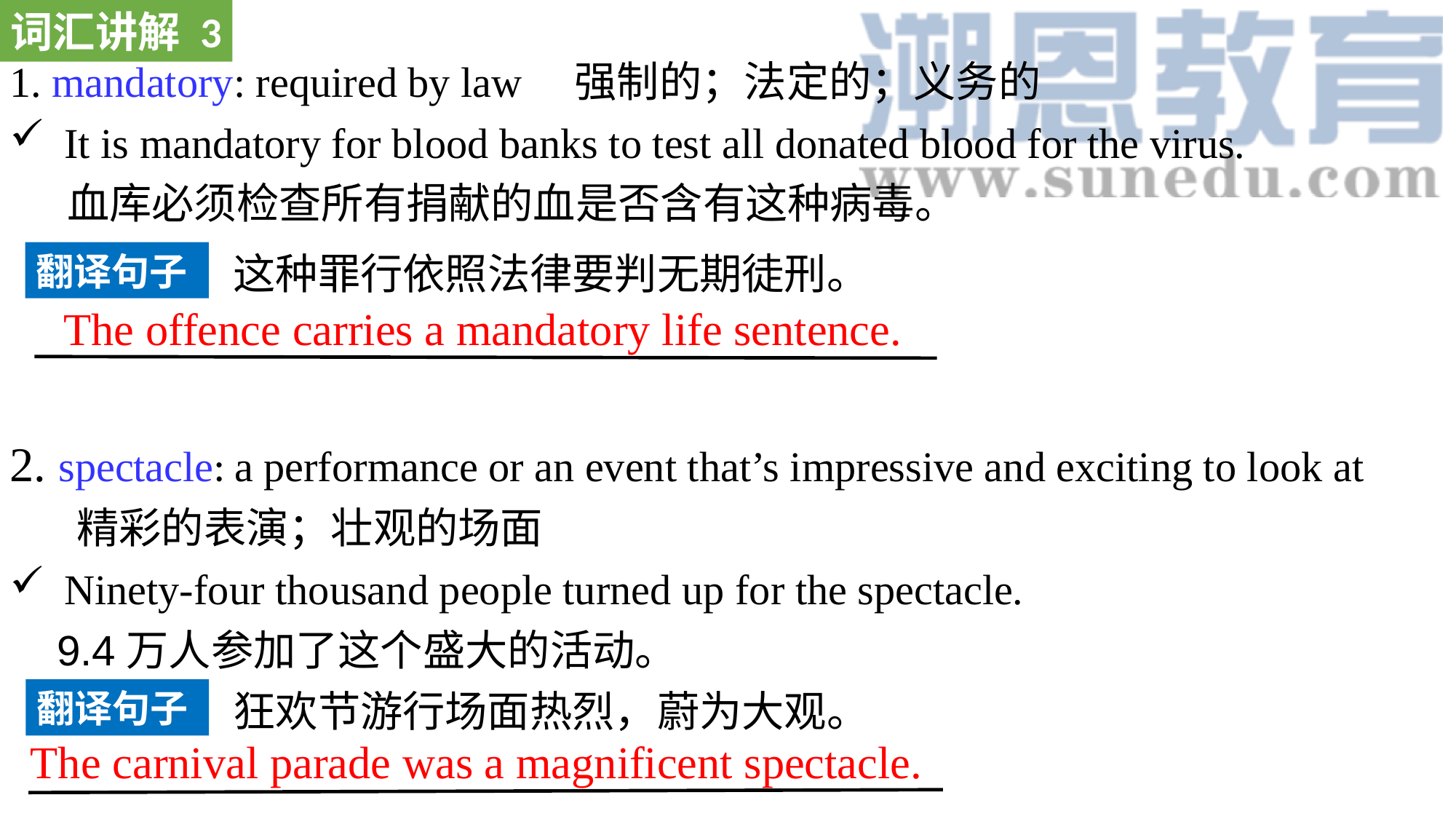

词汇讲解 3
1. mandatory: required by law    强制的；法定的；义务的
It is mandatory for blood banks to test all donated blood for the virus.
     血库必须检查所有捐献的血是否含有这种病毒。

2. spectacle: a performance or an event that’s impressive and exciting to look at
      精彩的表演；壮观的场面
Ninety-four thousand people turned up for the spectacle.
    9.4万人参加了这个盛大的活动。
这种罪行依照法律要判无期徒刑。
翻译句子
The offence carries a mandatory life sentence.
狂欢节游行场面热烈，蔚为大观。
翻译句子
The carnival parade was a magnificent spectacle.